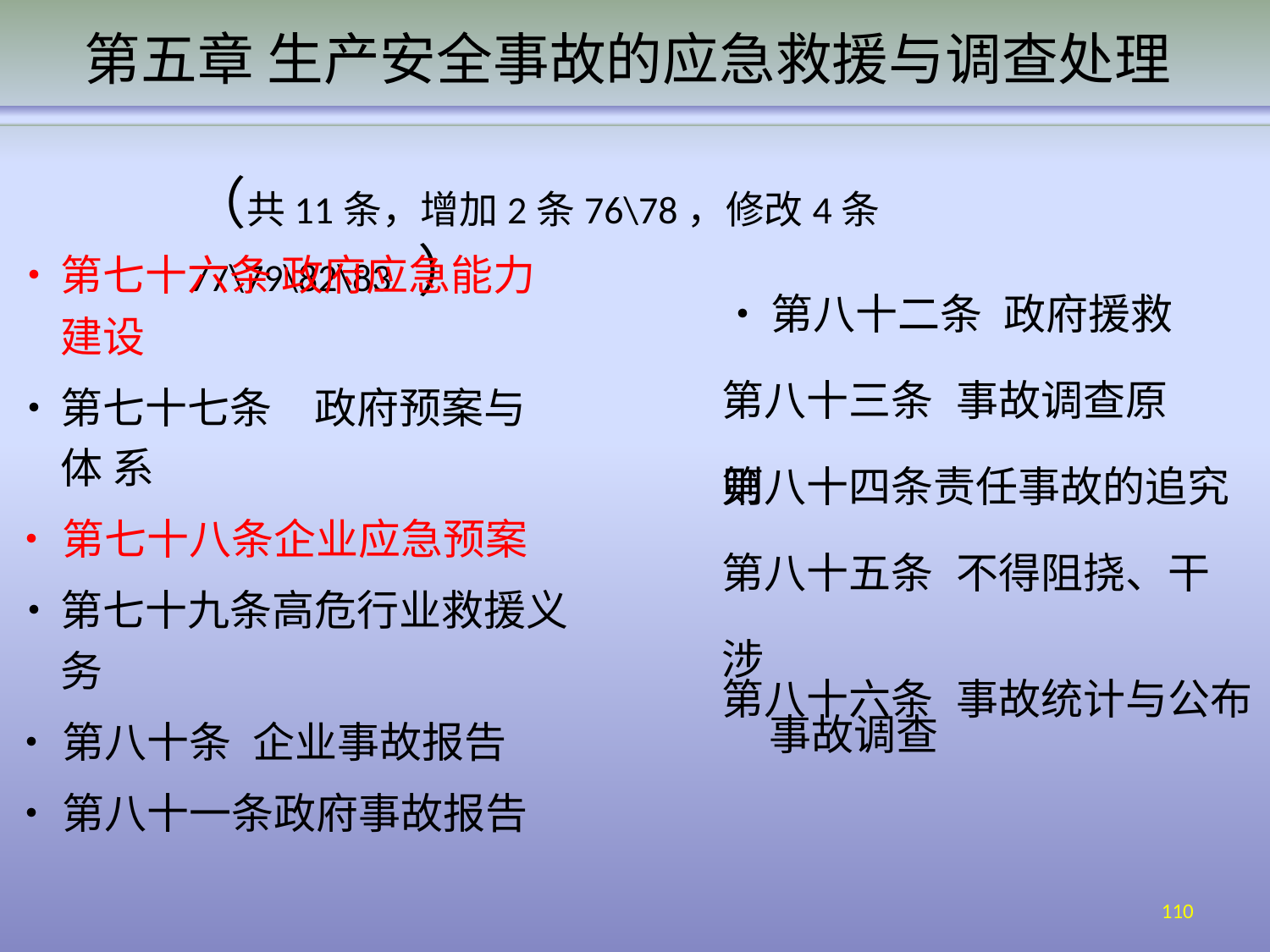

# 第五章 生产安全事故的应急救援与调查处理
（共11条，增加2条76\78，修改4条77\79\82\83  ）
•	第七十六条 政府应急能力 建设
•	第七十七条	政府预案与体 系
•	第七十八条企业应急预案
•	第七十九条高危行业救援义 务
•	第八十条	企业事故报告
•	第八十一条政府事故报告
•	第八十二条	政府援救 第八十三条	事故调查原则
第八十四条责任事故的追究 第八十五条	不得阻挠、干涉
事故调查
第八十六条	事故统计与公布
110